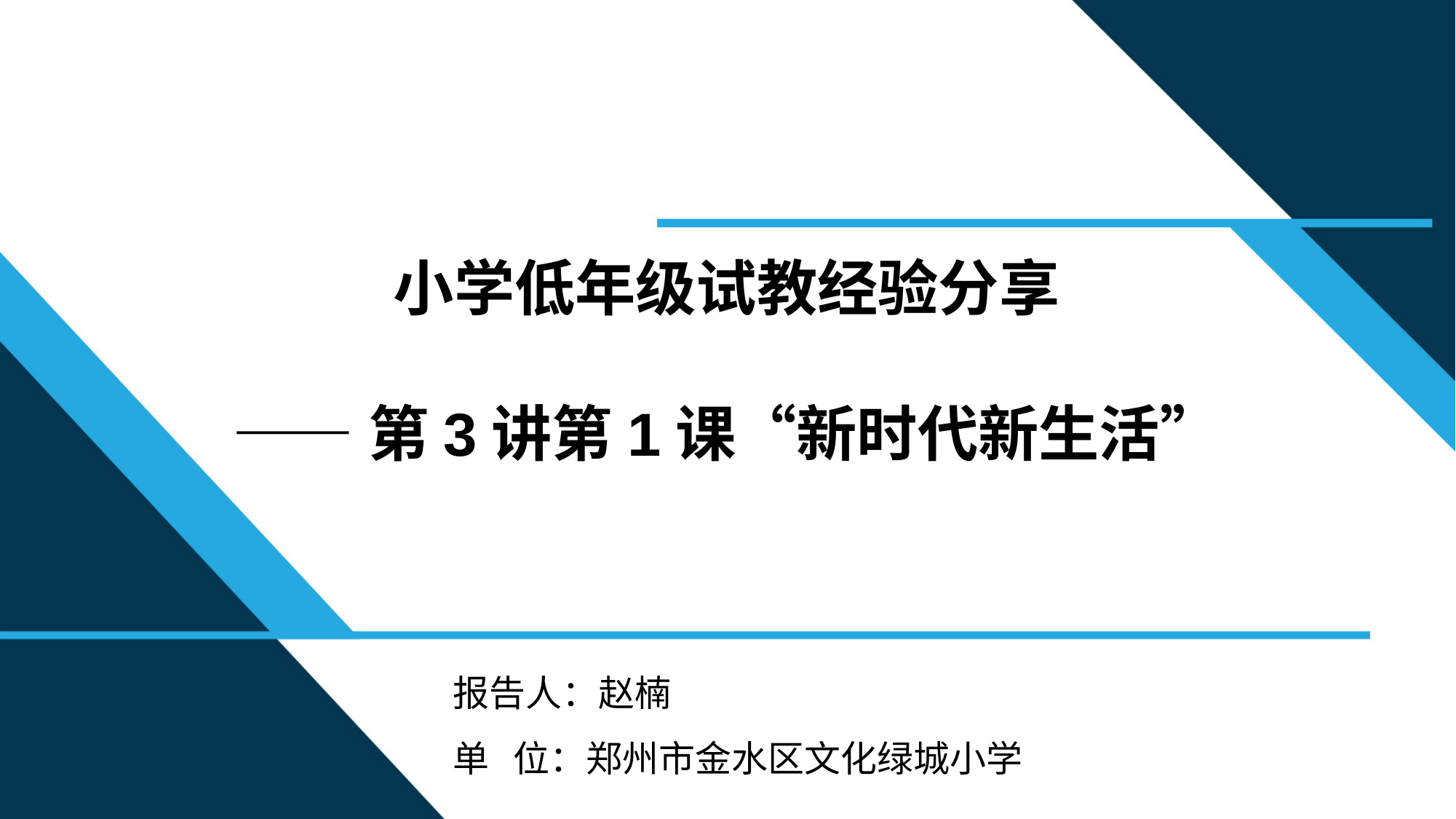

小学低年级试教经验分享

——第3讲第1课“新时代新生活”

报告人：赵楠
单   位：郑州市金水区文化绿城小学